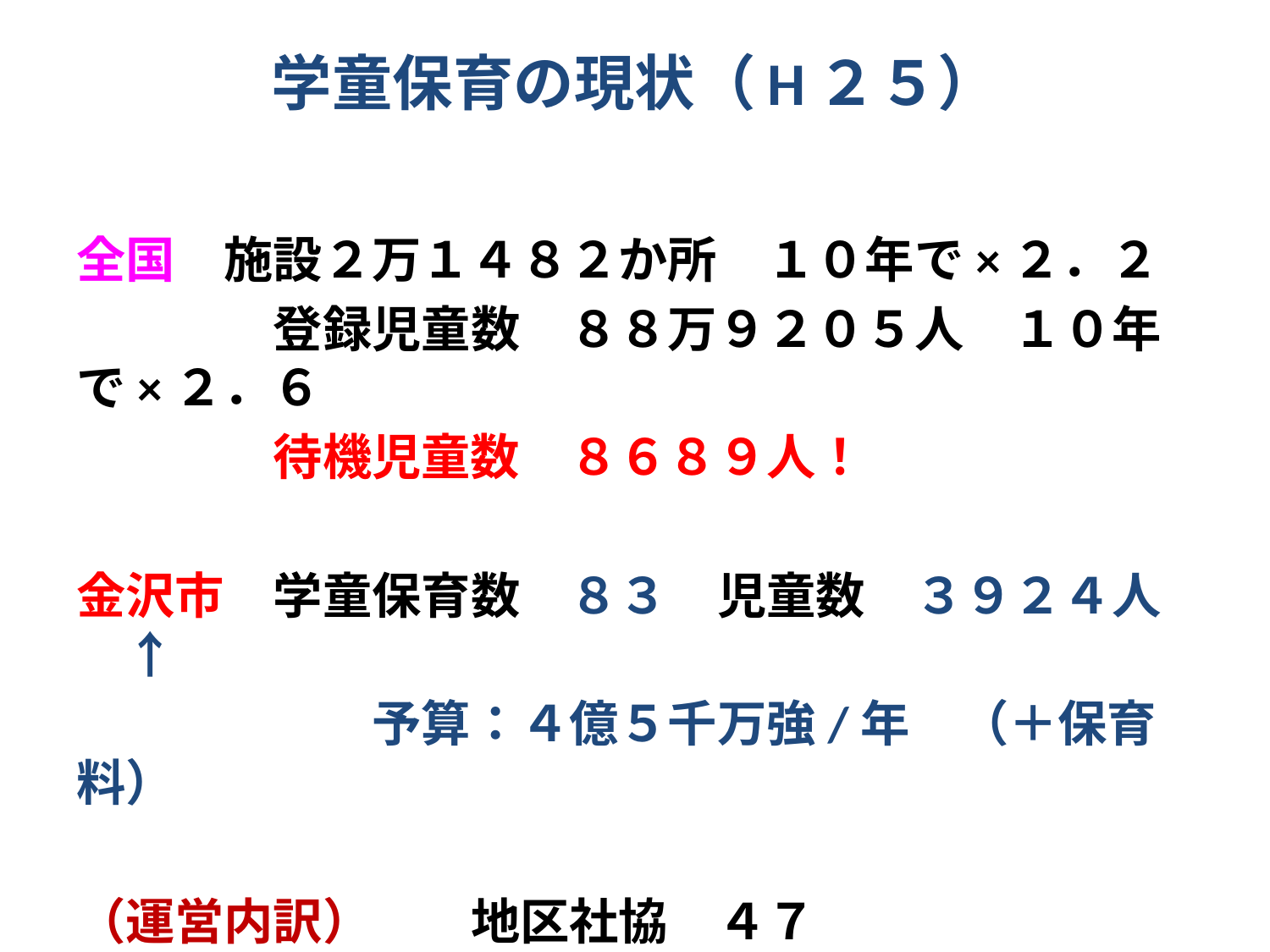

# 学童保育の現状（H２５）
全国　施設２万１４８２か所　１０年で×２．２
　　　　登録児童数　８８万９２０５人　１０年で×２．６
　　　　待機児童数　８６８９人！

金沢市　学童保育数　８３　児童数　３９２４人　↑
　　　　　　予算：４億５千万強/年　（＋保育料）

（運営内訳）　　地区社協　４７
　　　　　　　　社会福祉法人　１４
　　　　　　　　児童館　２１